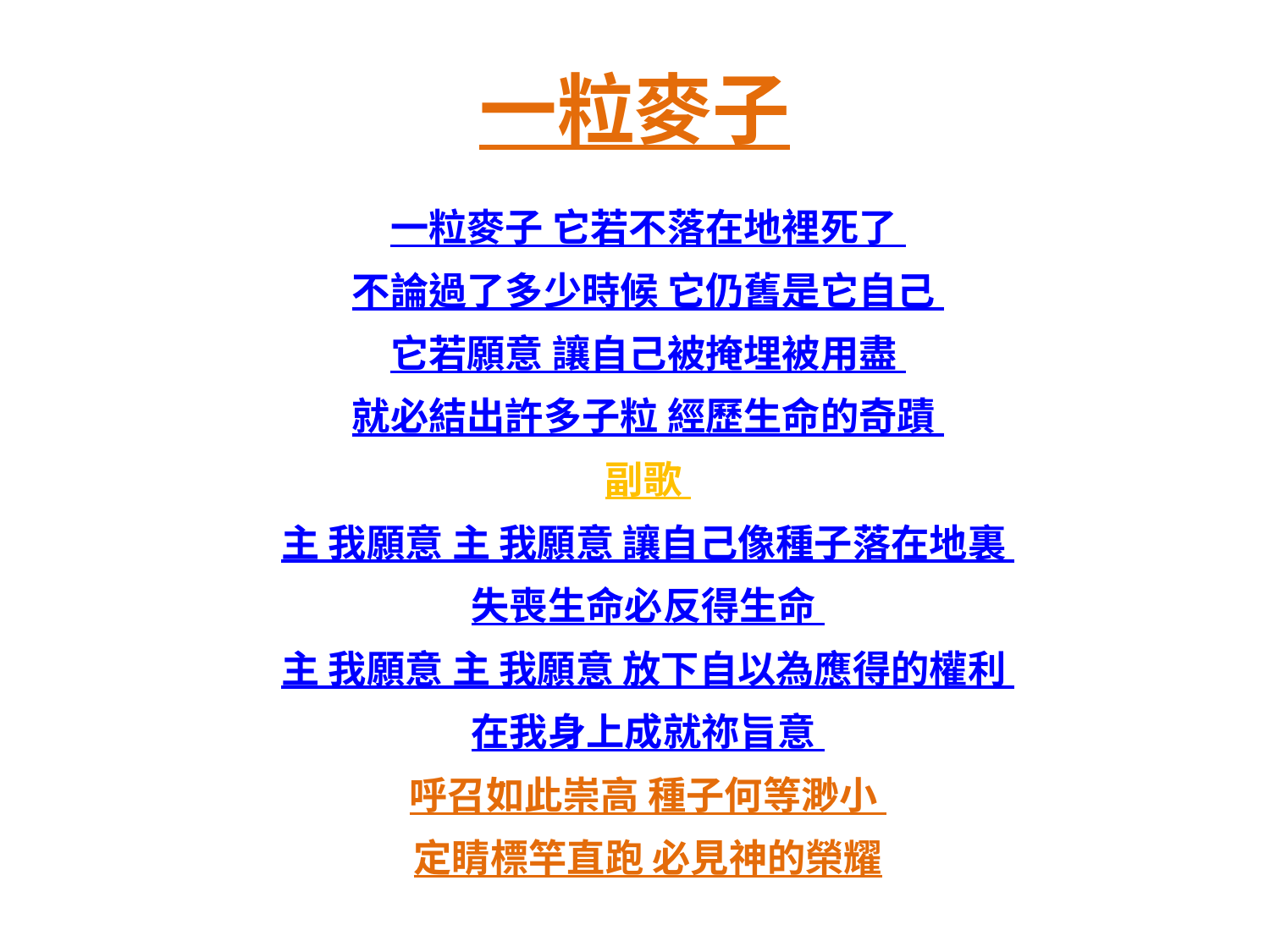

# 一粒麥子
一粒麥子 它若不落在地裡死了
不論過了多少時候 它仍舊是它自己
它若願意 讓自己被掩埋被用盡
就必結出許多子粒 經歷生命的奇蹟
副歌
主 我願意 主 我願意 讓自己像種子落在地裏
失喪生命必反得生命
主 我願意 主 我願意 放下自以為應得的權利
在我身上成就祢旨意
呼召如此崇高 種子何等渺小
定睛標竿直跑 必見神的榮耀